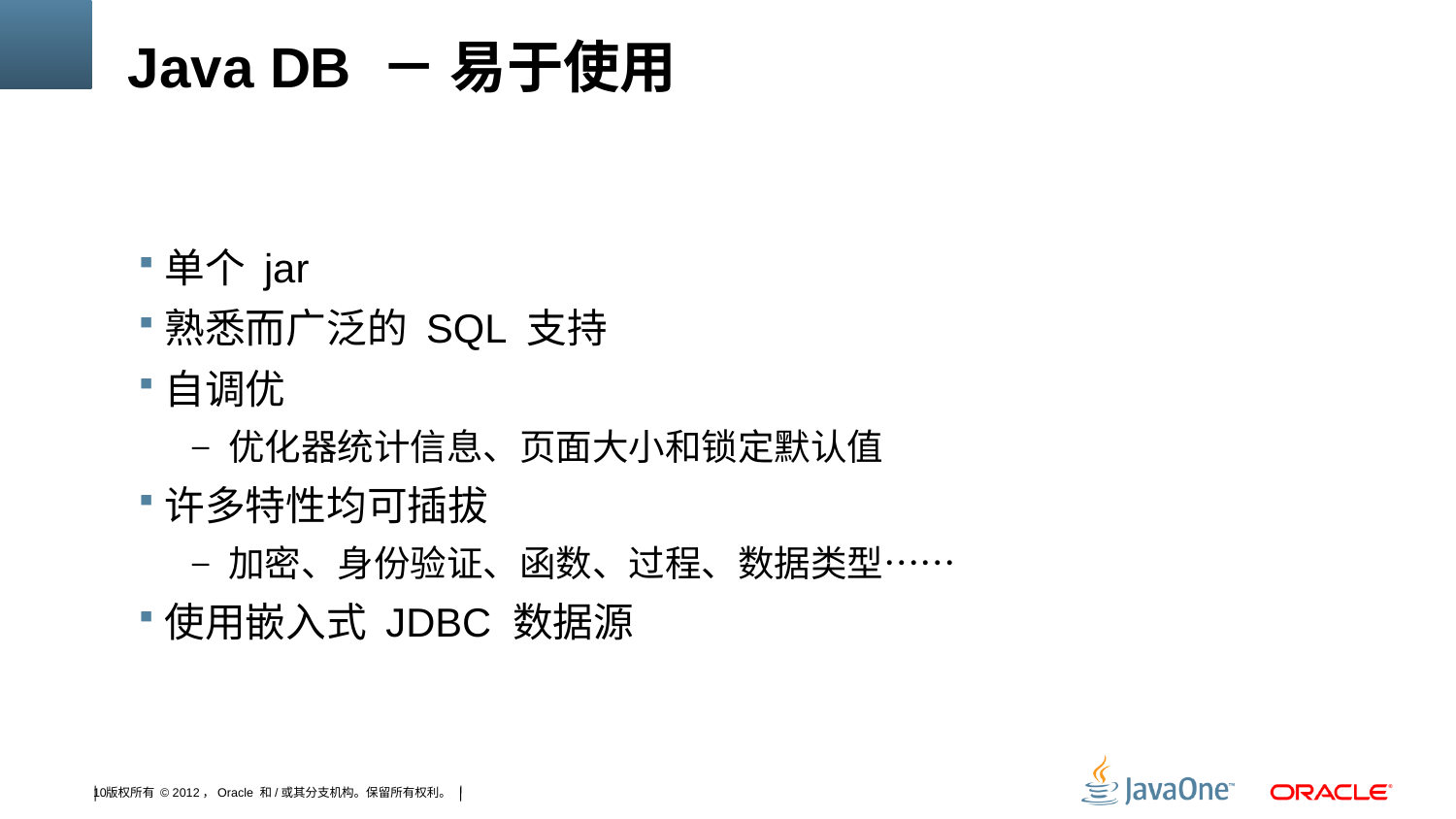

# Java DB － 易于使用

单个 jar
熟悉而广泛的 SQL 支持
自调优
优化器统计信息、页面大小和锁定默认值
许多特性均可插拔
加密、身份验证、函数、过程、数据类型……
使用嵌入式 JDBC 数据源